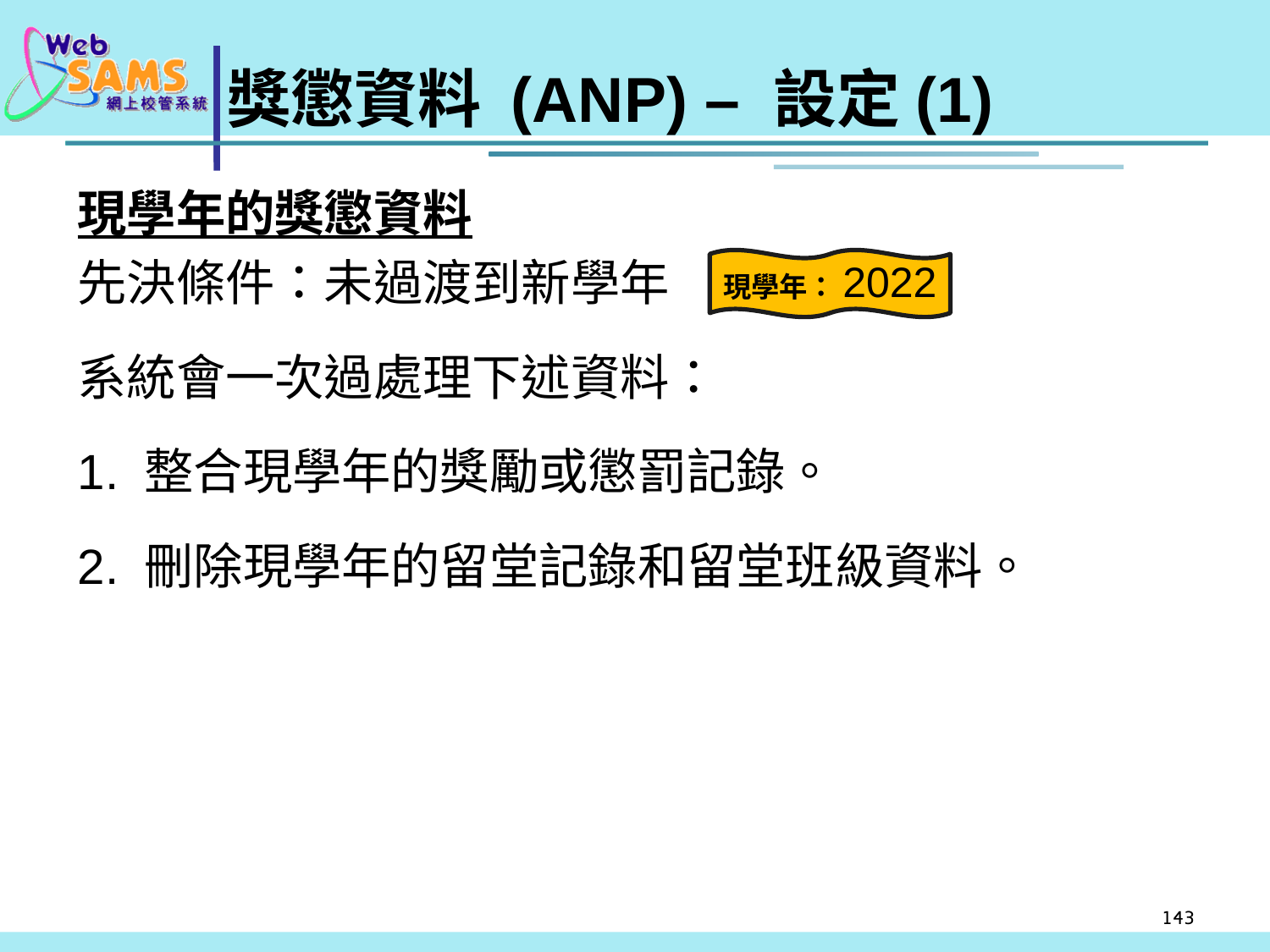

# 獎懲資料 (ANP) – 設定(1)
現學年的獎懲資料
先決條件：未過渡到新學年
系統會一次過處理下述資料：
1. 整合現學年的獎勵或懲罰記錄。
2. 刪除現學年的留堂記錄和留堂班級資料。

現學年：2022
143